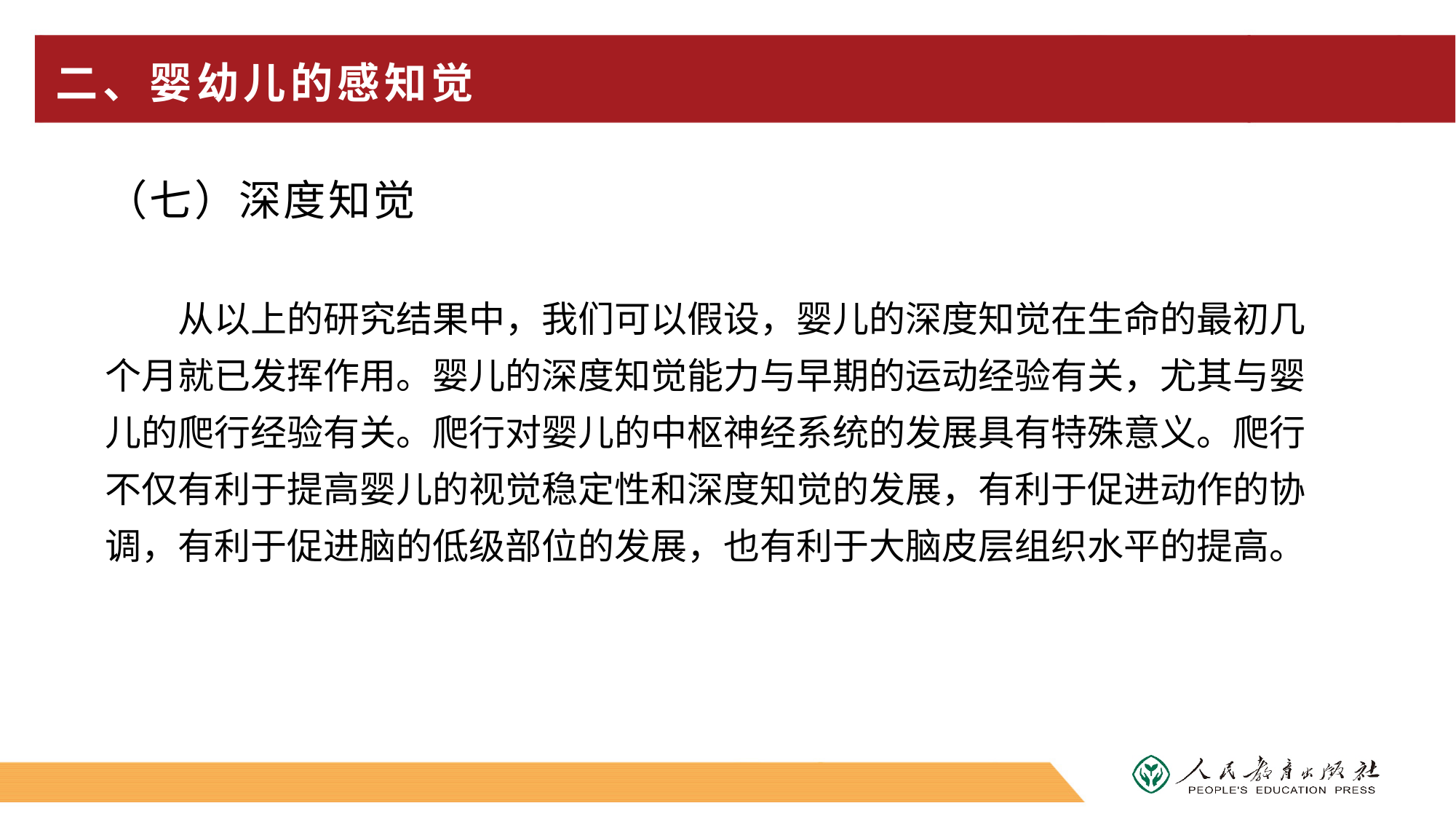

# 二、婴幼儿的感知觉
（七）深度知觉
从以上的研究结果中，我们可以假设，婴儿的深度知觉在生命的最初几个月就已发挥作用。婴儿的深度知觉能力与早期的运动经验有关，尤其与婴儿的爬行经验有关。爬行对婴儿的中枢神经系统的发展具有特殊意义。爬行不仅有利于提高婴儿的视觉稳定性和深度知觉的发展，有利于促进动作的协调，有利于促进脑的低级部位的发展，也有利于大脑皮层组织水平的提高。